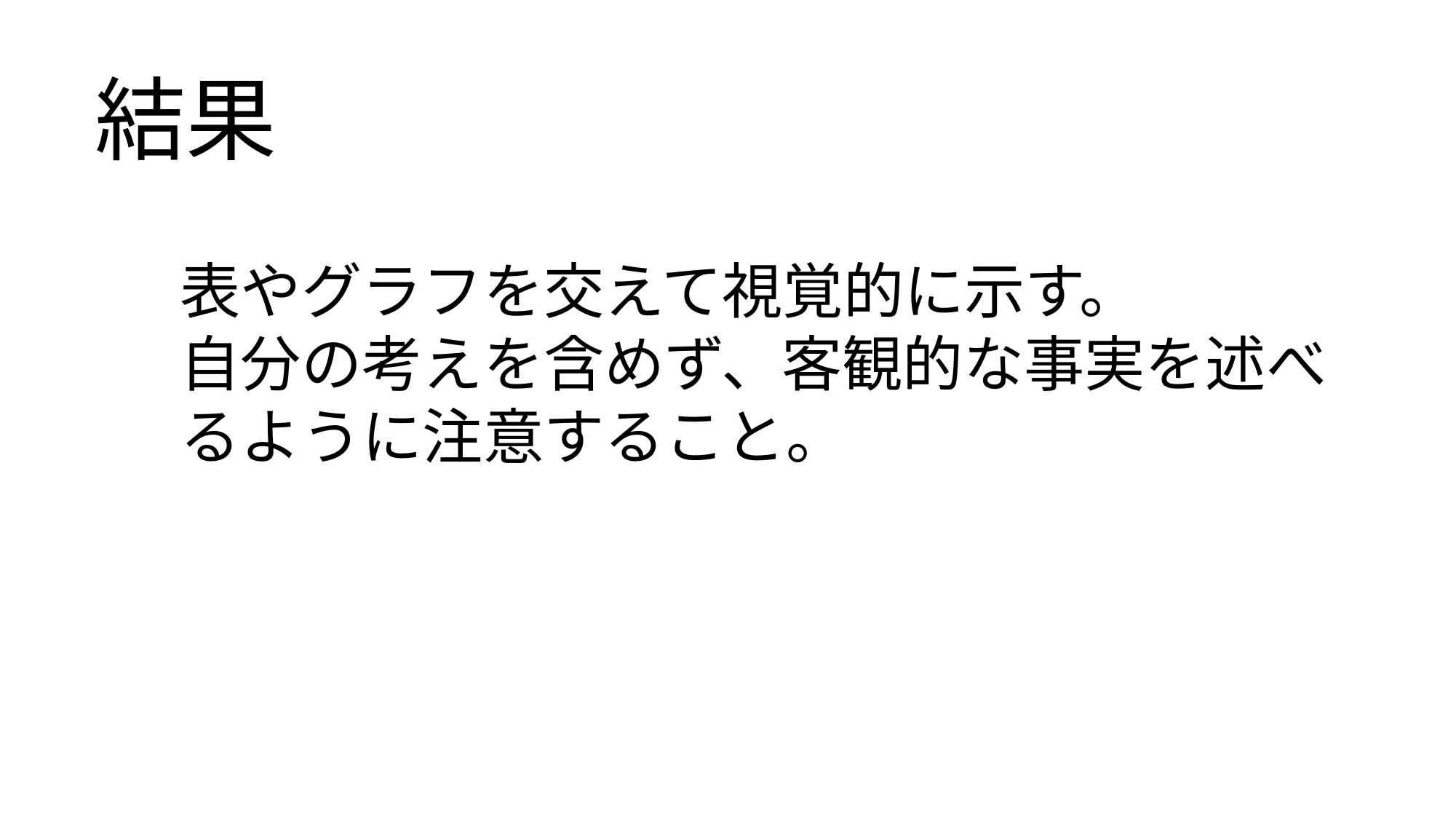

結果
表やグラフを交えて視覚的に示す。
自分の考えを含めず、客観的な事実を述べるように注意すること。